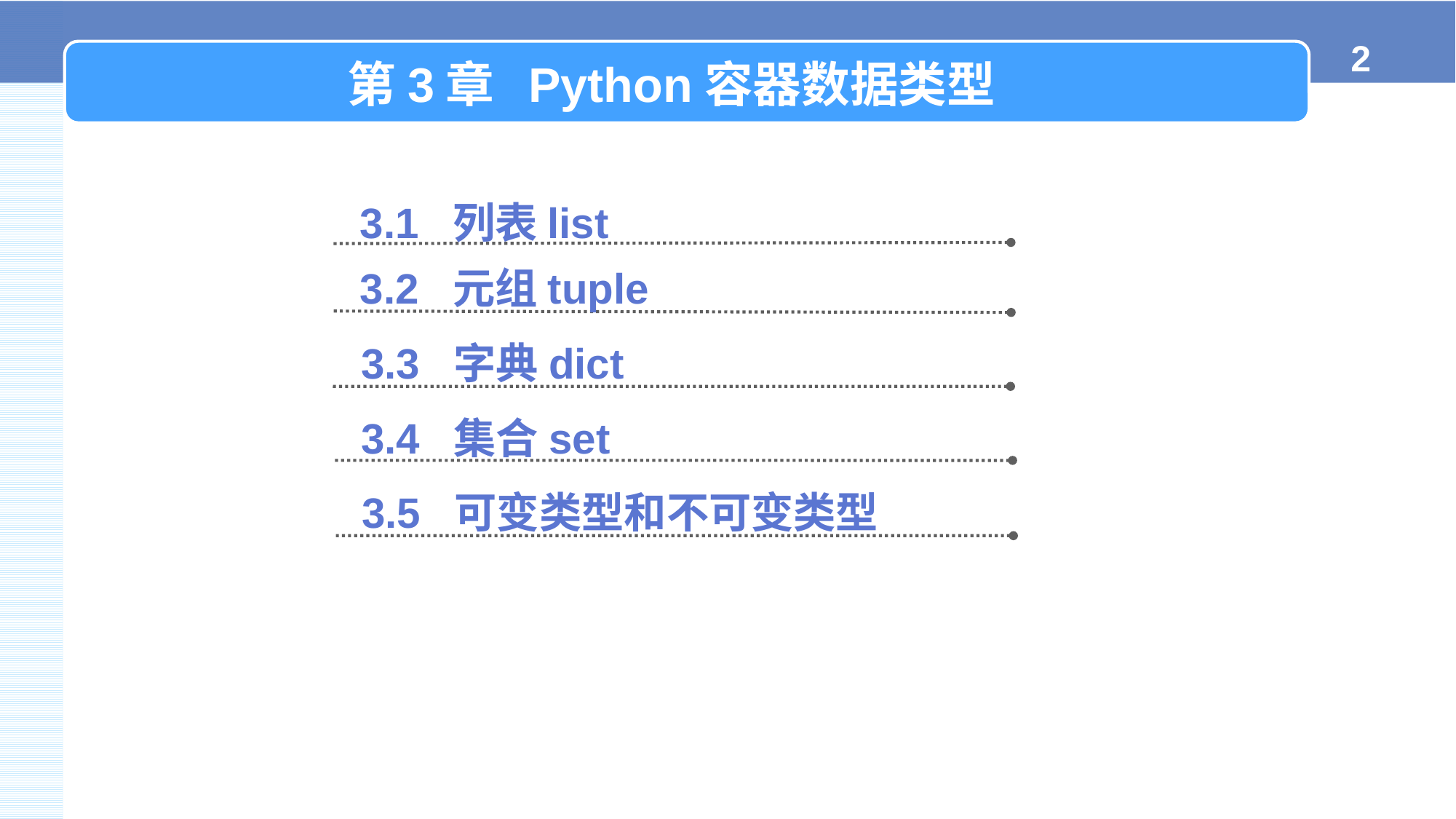

第3章  Python容器数据类型
3.1  列表list

3.2  元组tuple

3.3  字典dict

3.4  集合set

3.5  可变类型和不可变类型